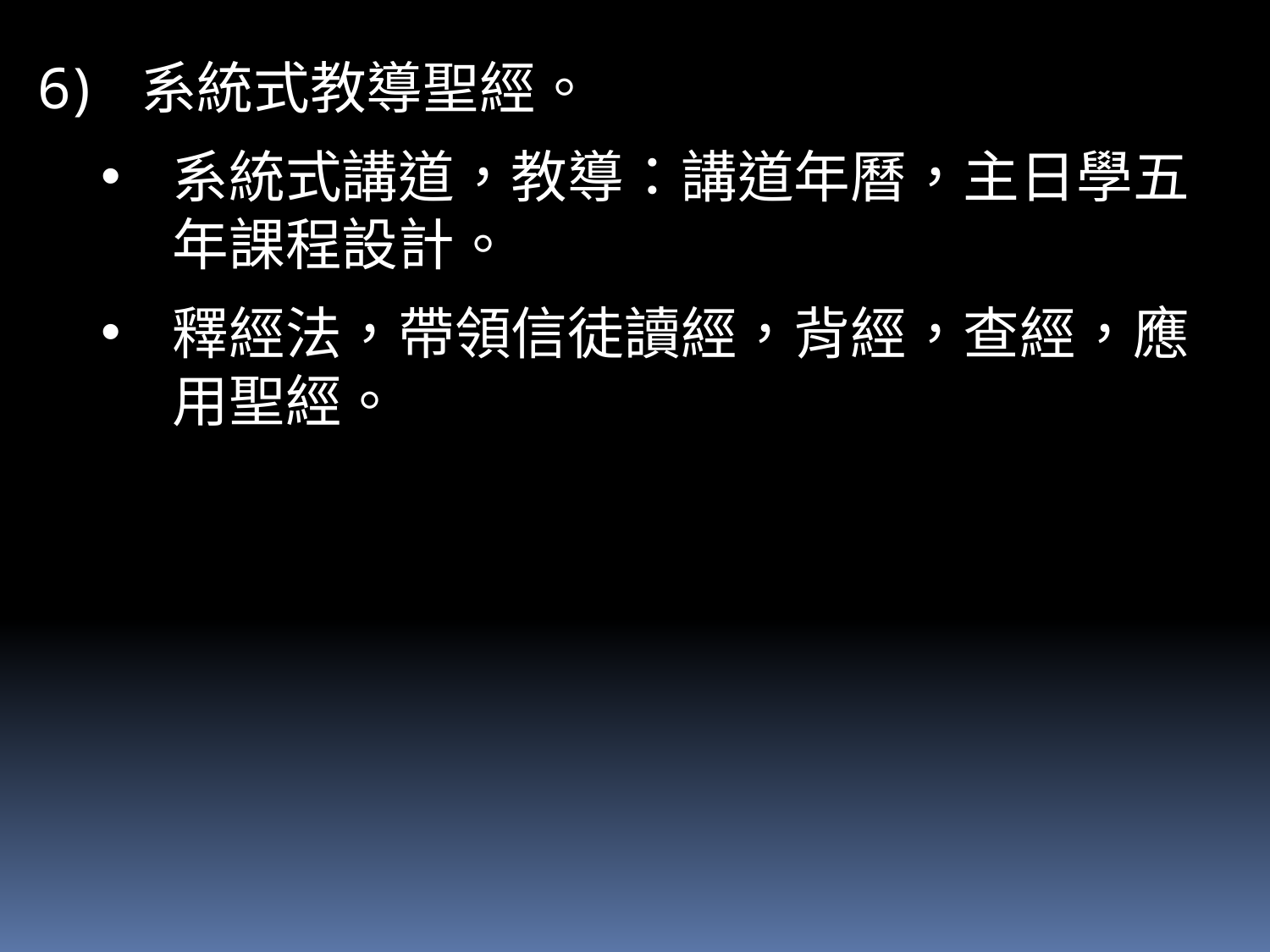

系統式教導聖經。
系統式講道，教導：講道年曆，主日學五年課程設計。
釋經法，帶領信徒讀經，背經，查經，應用聖經。